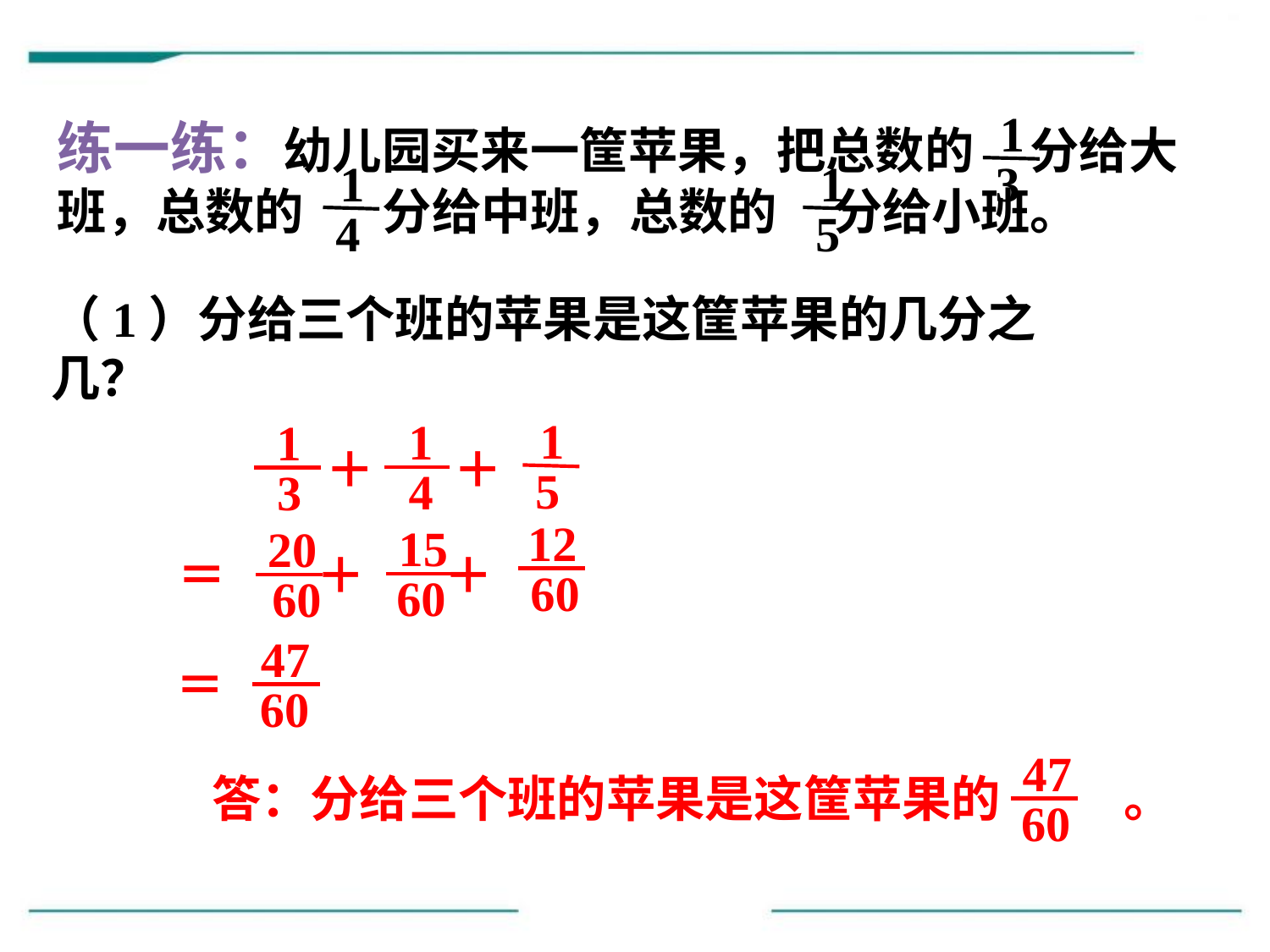

1
3
练一练：幼儿园买来一筐苹果，把总数的     分给大班，总数的       分给中班，总数的     分给小班。
 1
4
 1
5
（1）分给三个班的苹果是这筐苹果的几分之几？
 1
5
1
4
1
3
＋       ＋
12
60
15
60
20
60
＝        ＋       ＋
47
60
＝
47
60
答：分给三个班的苹果是这筐苹果的           。